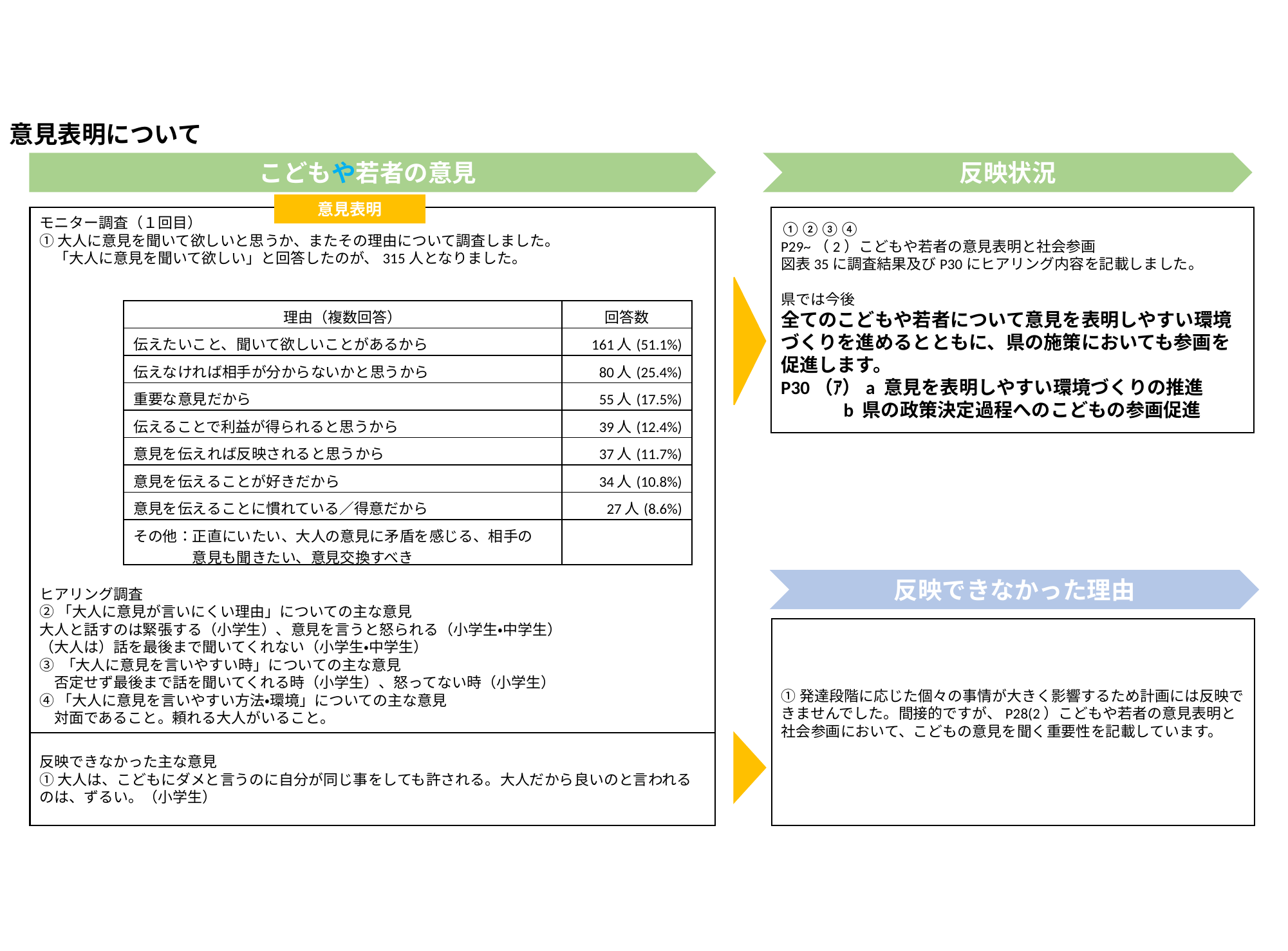

意見表明について
こどもや若者の意見
反映状況
意見表明
モニター調査（１回目）
①大人に意見を聞いて欲しいと思うか、またその理由について調査しました。
　「大人に意見を聞いて欲しい」と回答したのが、315人となりました。

ヒアリング調査
②「大人に意見が言いにくい理由」についての主な意見
大人と話すのは緊張する（小学生）、意見を言うと怒られる（小学生・中学生）
（大人は）話を最後まで聞いてくれない（小学生・中学生）
③ 「大人に意見を言いやすい時」についての主な意見
　否定せず最後まで話を聞いてくれる時（小学生）、怒ってない時（小学生）
④「大人に意見を言いやすい方法・環境」についての主な意見
　対面であること。頼れる大人がいること。
①②③④
P29~（2）こどもや若者の意見表明と社会参画
図表35に調査結果及びP30にヒアリング内容を記載しました。

県では今後
全てのこどもや若者について意見を表明しやすい環境づくりを進めるとともに、県の施策においても参画を促進します。
P30（ｱ）a 意見を表明しやすい環境づくりの推進
               b 県の政策決定過程へのこどもの参画促進
| 理由（複数回答） | 回答数 |
| --- | --- |
| 伝えたいこと、聞いて欲しいことがあるから | 161人(51.1%) |
| 伝えなければ相手が分からないかと思うから | 80人(25.4%) |
| 重要な意見だから | 55人(17.5%) |
| 伝えることで利益が得られると思うから | 39人(12.4%) |
| 意見を伝えれば反映されると思うから | 37人(11.7%) |
| 意見を伝えることが好きだから | 34人(10.8%) |
| 意見を伝えることに慣れている／得意だから | 27人(8.6%) |
| その他：正直にいたい、大人の意見に矛盾を感じる、相手の 　　　　意見も聞きたい、意見交換すべき |  |

反映できなかった理由
①発達段階に応じた個々の事情が大きく影響するため計画には反映できませんでした。間接的ですが、P28(2）こどもや若者の意見表明と社会参画において、こどもの意見を聞く重要性を記載しています。

反映できなかった主な意見
①大人は、こどもにダメと言うのに自分が同じ事をしても許される。大人だから良いのと言われるのは、ずるい。（小学生）